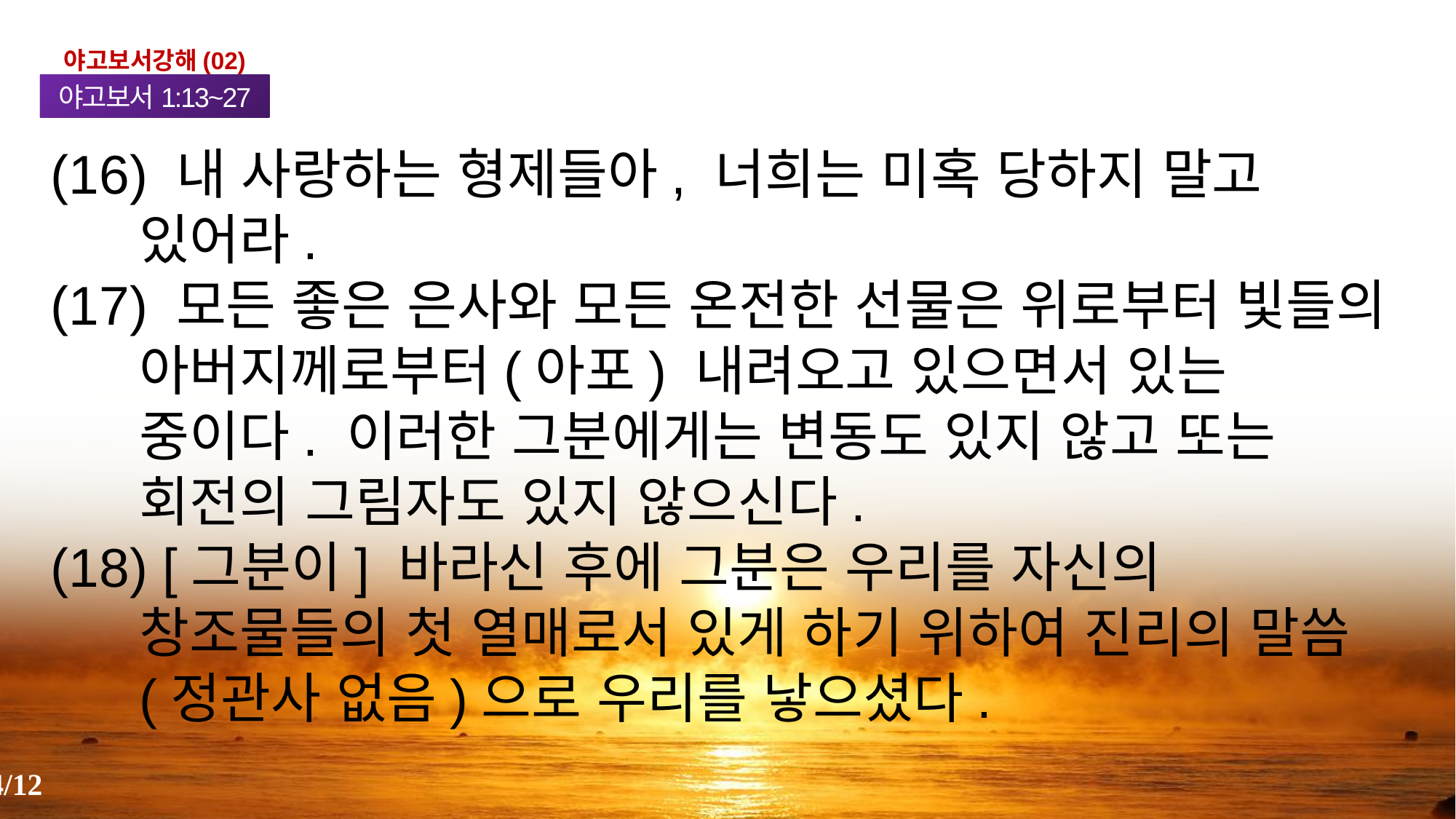

야고보서강해(02)
야고보서1:13~27

(16) 내 사랑하는 형제들아, 너희는 미혹 당하지 말고 있어라.
(17) 모든 좋은 은사와 모든 온전한 선물은 위로부터 빛들의 아버지께로부터(아포) 내려오고 있으면서 있는 중이다. 이러한 그분에게는 변동도 있지 않고 또는 회전의 그림자도 있지 않으신다.
(18) [그분이] 바라신 후에 그분은 우리를 자신의 창조물들의 첫 열매로서 있게 하기 위하여 진리의 말씀(정관사 없음)으로 우리를 낳으셨다.